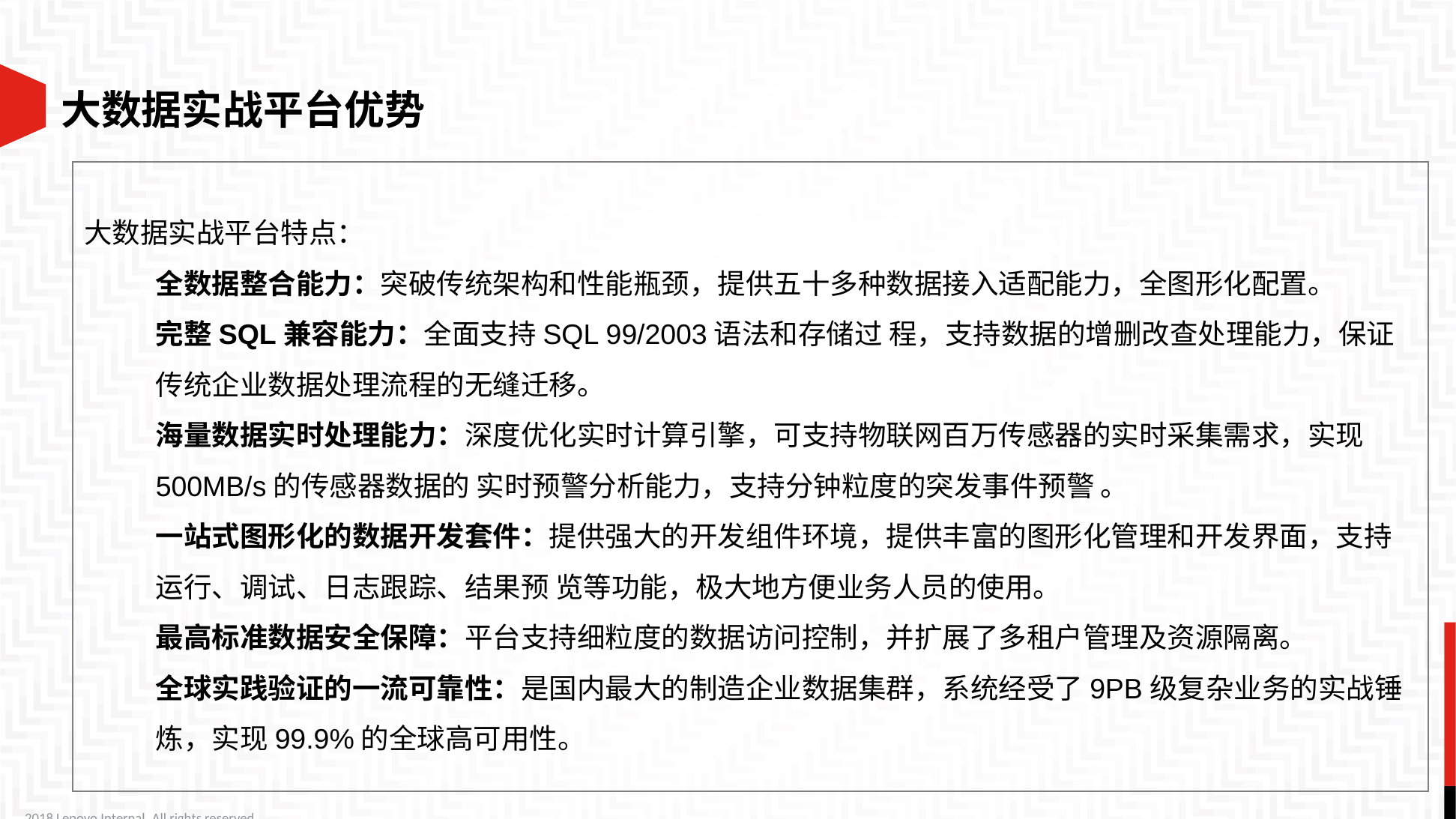

# 大数据实战平台优势

大数据实战平台特点：
全数据整合能力：突破传统架构和性能瓶颈，提供五十多种数据接入适配能力，全图形化配置。
完整SQL兼容能力：全面支持SQL 99/2003语法和存储过 程，支持数据的增删改查处理能力，保证传统企业数据处理流程的无缝迁移。
海量数据实时处理能力：深度优化实时计算引擎，可支持物联网百万传感器的实时采集需求，实现500MB/s的传感器数据的 实时预警分析能力，支持分钟粒度的突发事件预警 。
一站式图形化的数据开发套件：提供强大的开发组件环境，提供丰富的图形化管理和开发界面，支持运行、调试、日志跟踪、结果预 览等功能，极大地方便业务人员的使用。
最高标准数据安全保障：平台支持细粒度的数据访问控制，并扩展了多租户管理及资源隔离。
全球实践验证的一流可靠性：是国内最大的制造企业数据集群，系统经受了9PB级复杂业务的实战锤炼，实现99.9%的全球高可用性。